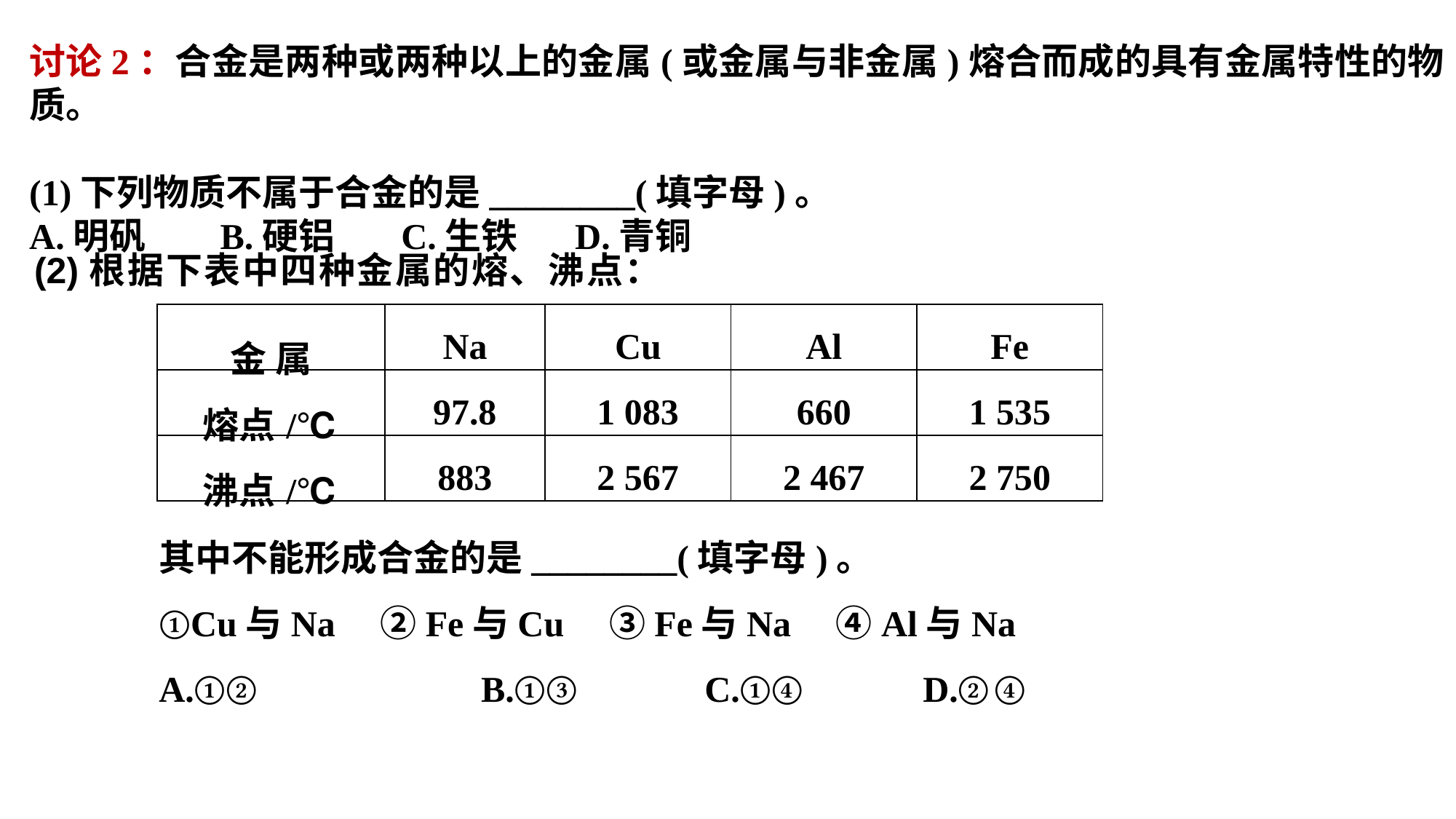

讨论2：合金是两种或两种以上的金属(或金属与非金属)熔合而成的具有金属特性的物质。

(1)下列物质不属于合金的是________(填字母)。
A.明矾        B.硬铝       C.生铁    	D.青铜
(2)根据下表中四种金属的熔、沸点：
| 金 属 | Na | Cu | Al | Fe |
| --- | --- | --- | --- | --- |
| 熔点/℃ | 97.8 | 1 083 | 660 | 1 535 |
| 沸点/℃ | 883 | 2 567 | 2 467 | 2 750 |
其中不能形成合金的是________(填字母)。
①Cu与Na　②Fe与Cu　③Fe与Na　④Al与Na
A.①②  	B.①③  	C.①④        	D.②④